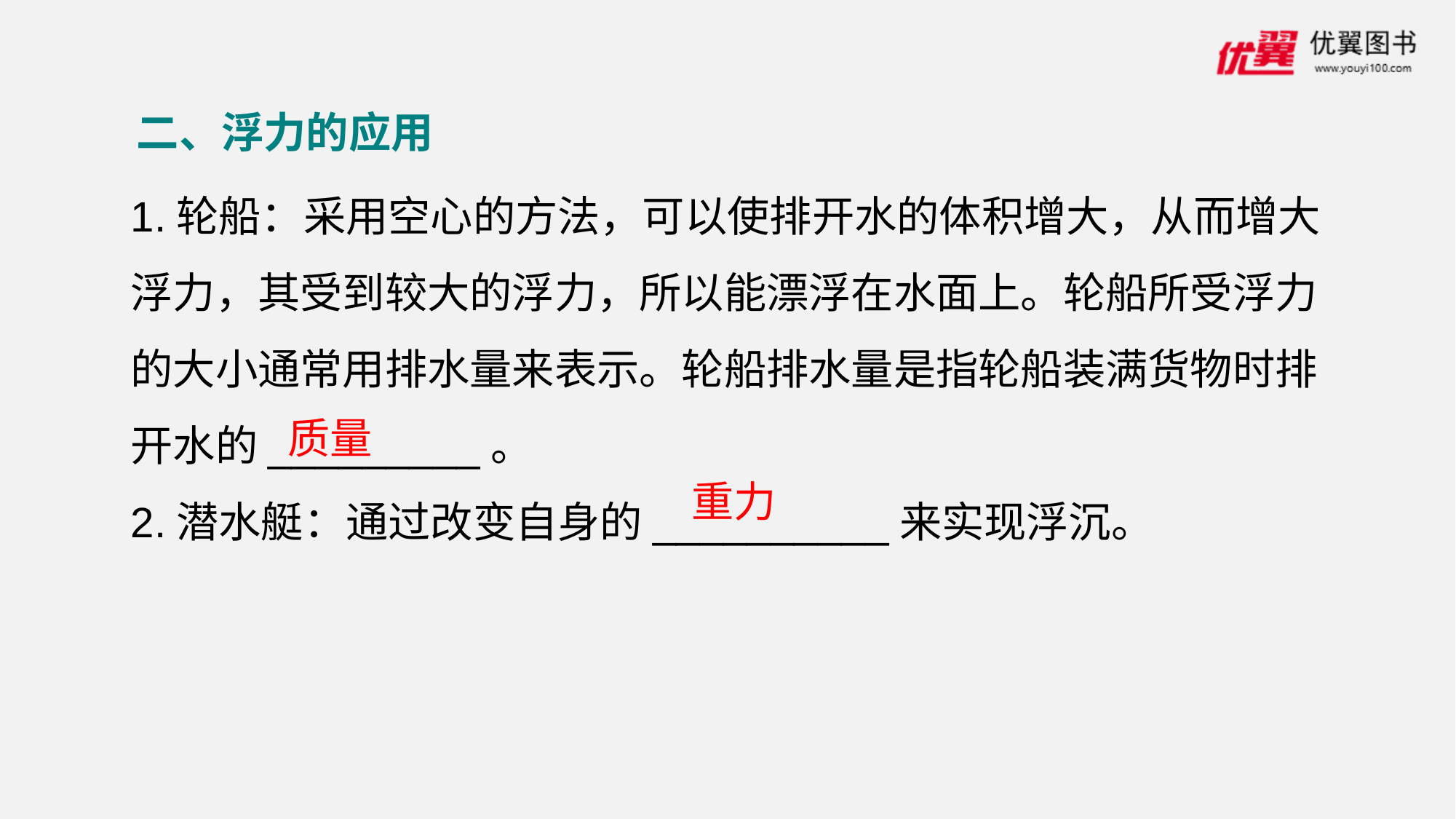

二、浮力的应用
1.轮船：采用空心的方法，可以使排开水的体积增大，从而增大浮力，其受到较大的浮力，所以能漂浮在水面上。轮船所受浮力的大小通常用排水量来表示。轮船排水量是指轮船装满货物时排开水的_________。
2.潜水艇：通过改变自身的__________来实现浮沉。
质量
重力